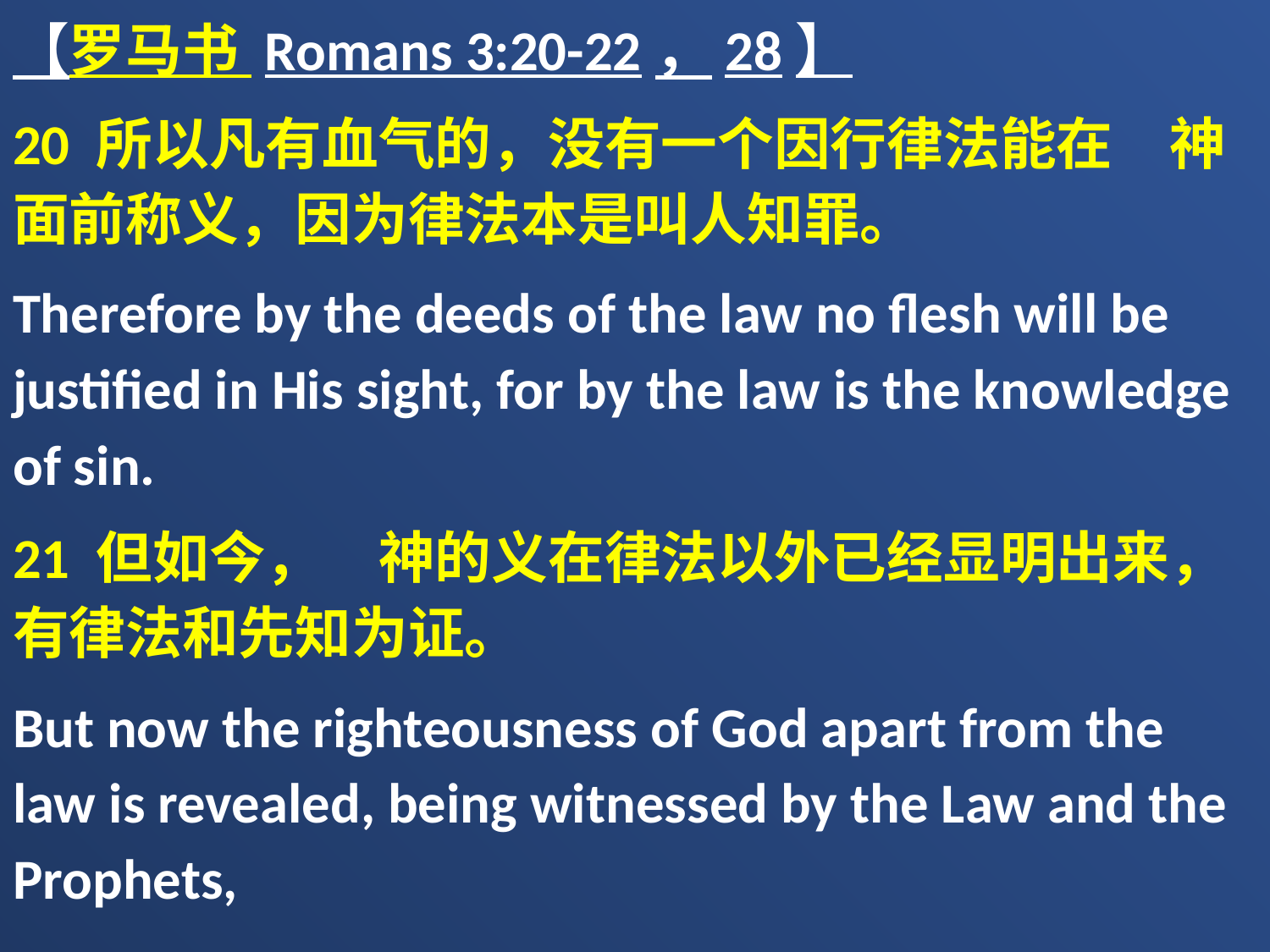

【罗马书 Romans 3:20-22，28】
20 所以凡有血气的，没有一个因行律法能在　神面前称义，因为律法本是叫人知罪。
Therefore by the deeds of the law no flesh will be justified in His sight, for by the law is the knowledge of sin.
21 但如今，　神的义在律法以外已经显明出来，有律法和先知为证。
But now the righteousness of God apart from the law is revealed, being witnessed by the Law and the Prophets,